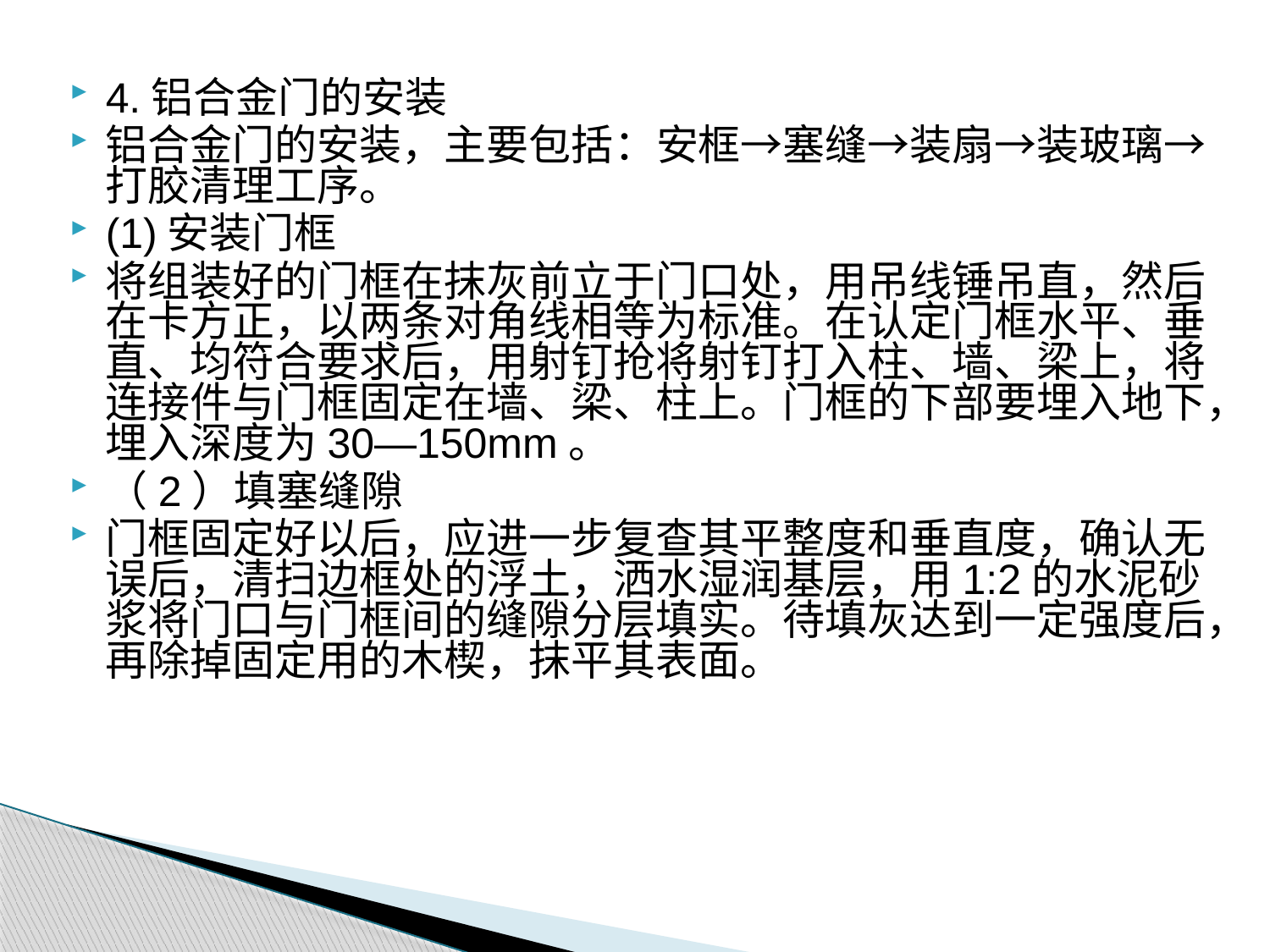

#
4.铝合金门的安装
铝合金门的安装，主要包括：安框→塞缝→装扇→装玻璃→打胶清理工序。
(1)安装门框
将组装好的门框在抹灰前立于门口处，用吊线锤吊直，然后在卡方正，以两条对角线相等为标准。在认定门框水平、垂直、均符合要求后，用射钉抢将射钉打入柱、墙、梁上，将连接件与门框固定在墙、梁、柱上。门框的下部要埋入地下，埋入深度为30—150mm。
（2）填塞缝隙
门框固定好以后，应进一步复查其平整度和垂直度，确认无误后，清扫边框处的浮土，洒水湿润基层，用1:2的水泥砂浆将门口与门框间的缝隙分层填实。待填灰达到一定强度后，再除掉固定用的木楔，抹平其表面。